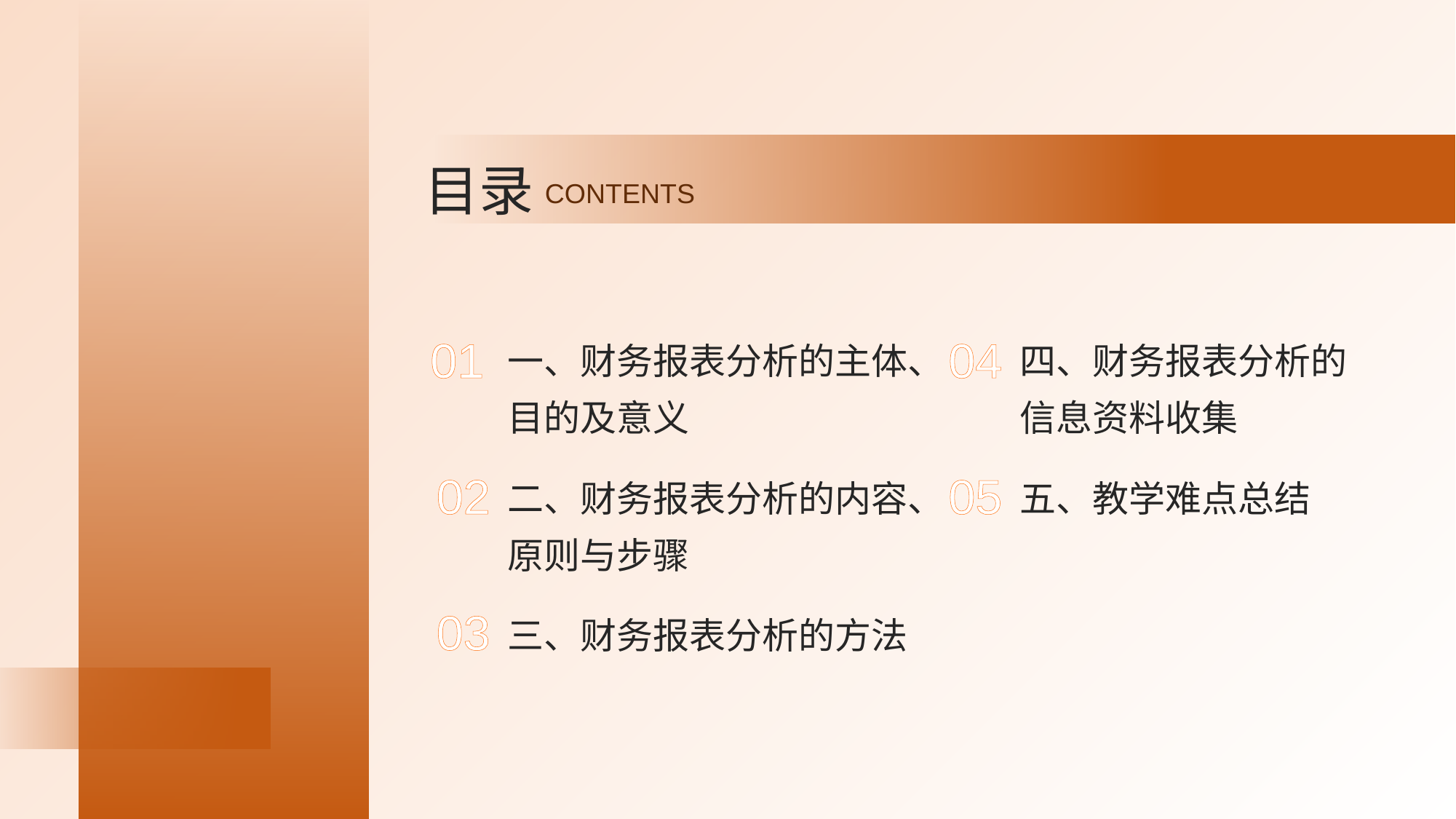

目录
CONTENTS
01
04
一、财务报表分析的主体、目的及意义
四、财务报表分析的信息资料收集
02
05
二、财务报表分析的内容、原则与步骤
五、教学难点总结
03

三、财务报表分析的方法